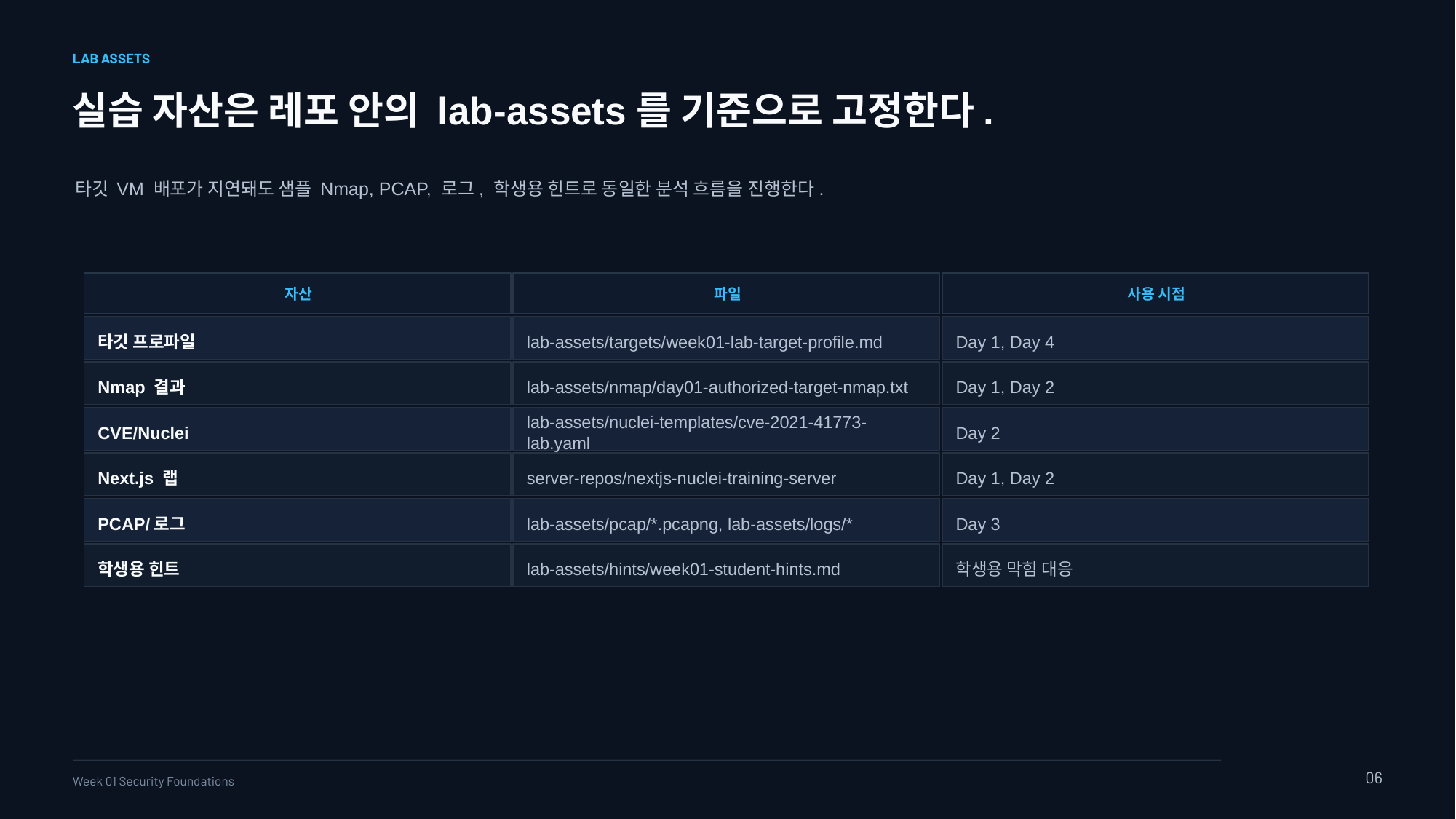

LAB ASSETS
실습 자산은 레포 안의 lab-assets를 기준으로 고정한다.
타깃 VM 배포가 지연돼도 샘플 Nmap, PCAP, 로그, 학생용 힌트로 동일한 분석 흐름을 진행한다.

자산
파일
사용 시점

타깃 프로파일
lab-assets/targets/week01-lab-target-profile.md
Day 1, Day 4

Nmap 결과
lab-assets/nmap/day01-authorized-target-nmap.txt
Day 1, Day 2

CVE/Nuclei
lab-assets/nuclei-templates/cve-2021-41773-lab.yaml
Day 2

Next.js 랩
server-repos/nextjs-nuclei-training-server
Day 1, Day 2

PCAP/로그
lab-assets/pcap/*.pcapng, lab-assets/logs/*
Day 3

학생용 힌트
lab-assets/hints/week01-student-hints.md
학생용 막힘 대응

06
Week 01 Security Foundations